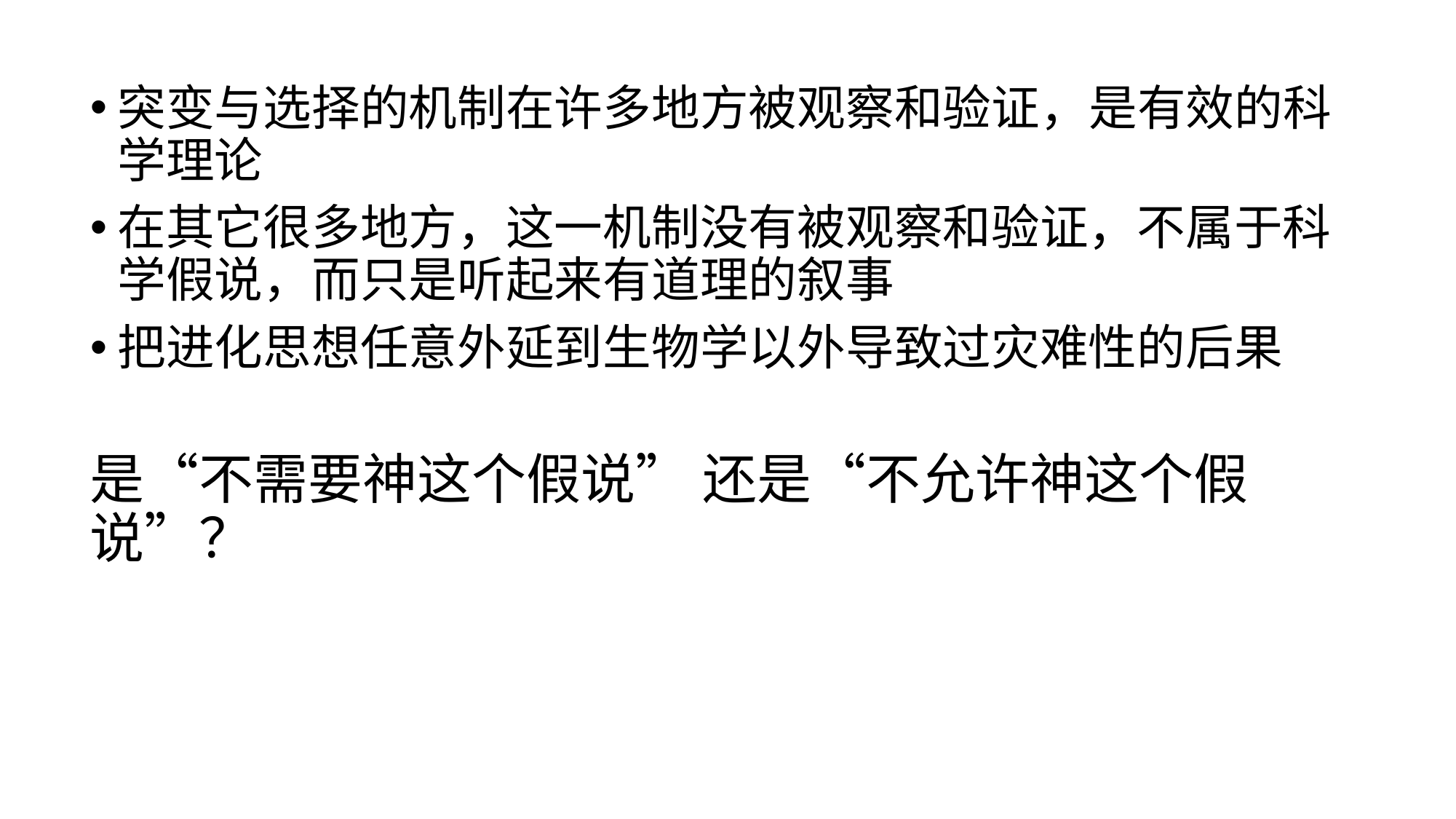

突变与选择的机制在许多地方被观察和验证，是有效的科学理论
在其它很多地方，这一机制没有被观察和验证，不属于科学假说，而只是听起来有道理的叙事
把进化思想任意外延到生物学以外导致过灾难性的后果

是“不需要神这个假说” 还是“不允许神这个假说”？